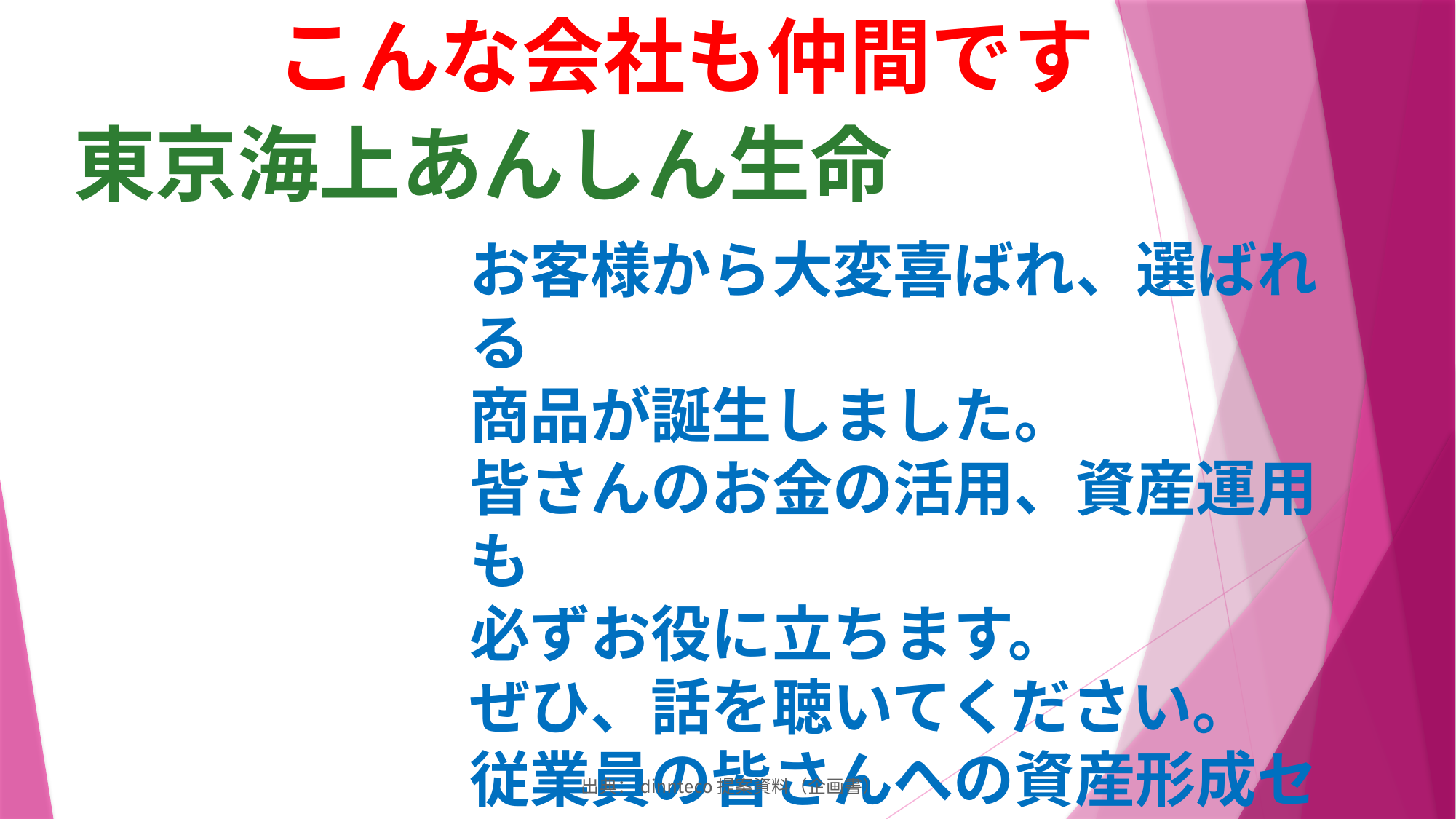

こんな会社も仲間です
東京海上あんしん生命
お客様から大変喜ばれ、選ばれる
商品が誕生しました。
皆さんのお金の活用、資産運用も
必ずお役に立ちます。
ぜひ、話を聴いてください。
従業員の皆さんへの資産形成セミナーも好評いただいています。

出典：dinnteco提案資料（企画書）